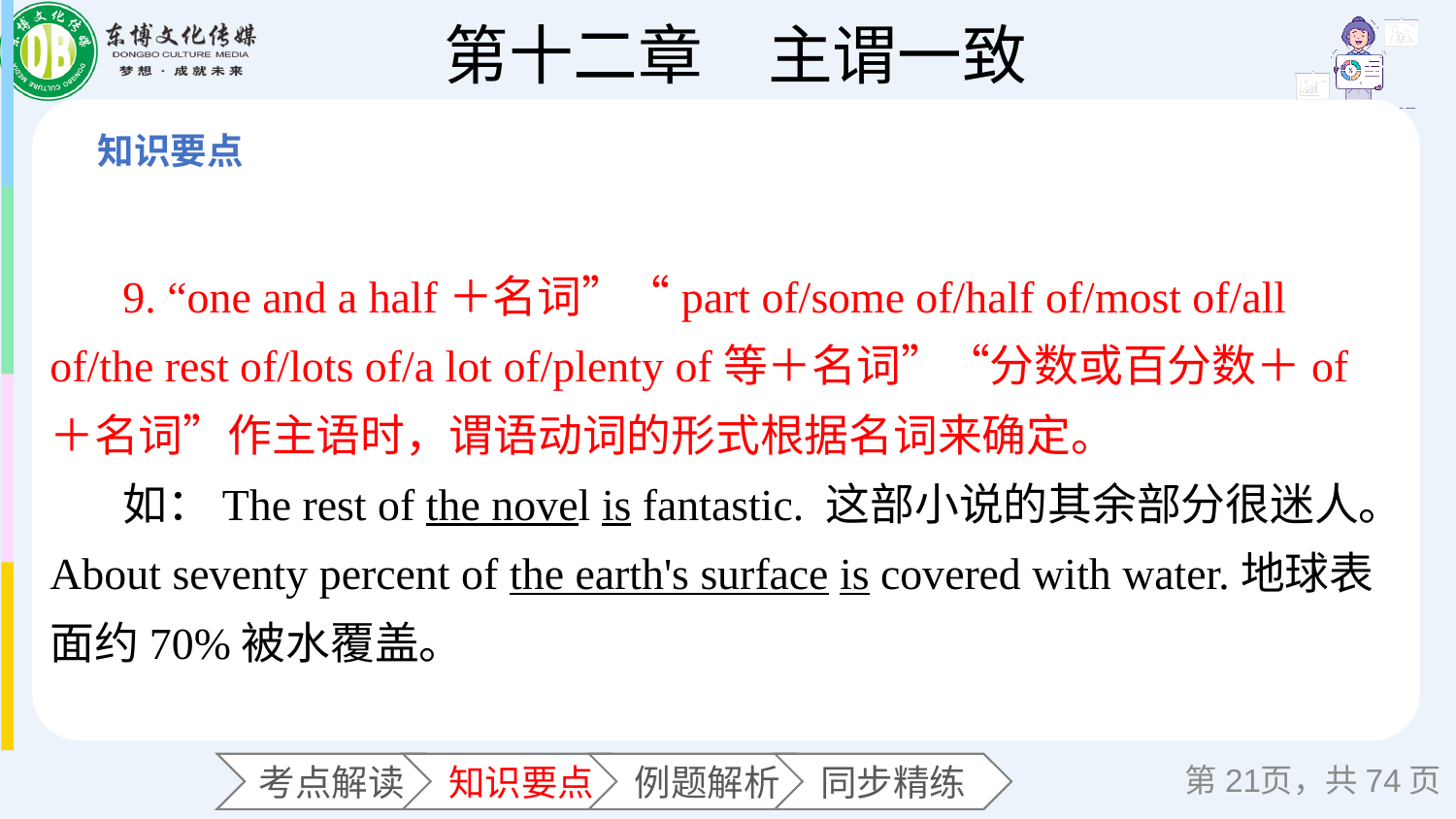

9. “one and a half＋名词”“part of/some of/half of/most of/all of/the rest of/lots of/a lot of/plenty of等＋名词”“分数或百分数＋of＋名词”作主语时，谓语动词的形式根据名词来确定。
如：The rest of the novel is fantastic. 这部小说的其余部分很迷人。About seventy percent of the earth's surface is covered with water.地球表面约70%被水覆盖。

第21页，共74页